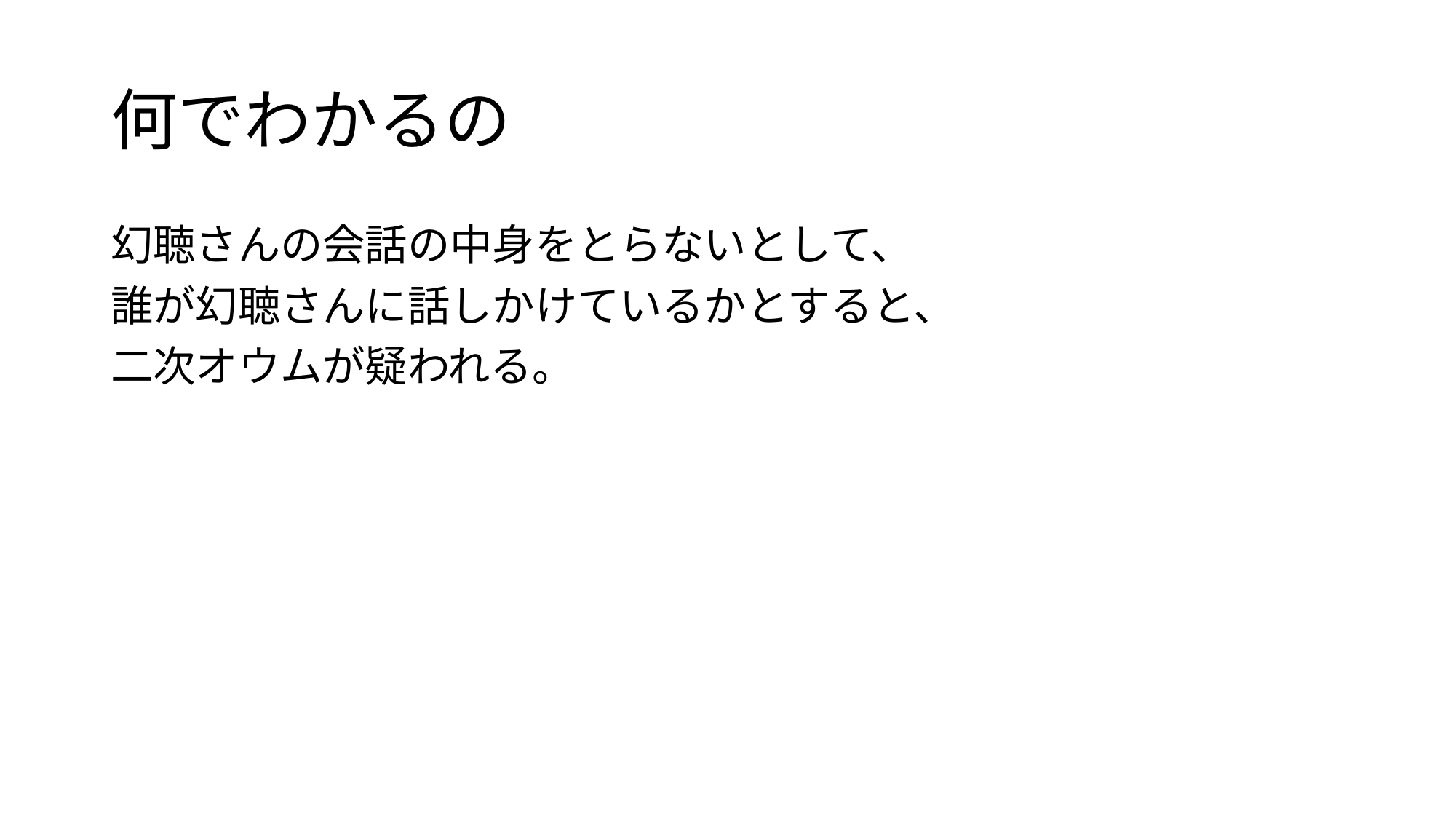

# 何でわかるの
幻聴さんの会話の中身をとらないとして、
誰が幻聴さんに話しかけているかとすると、
二次オウムが疑われる。